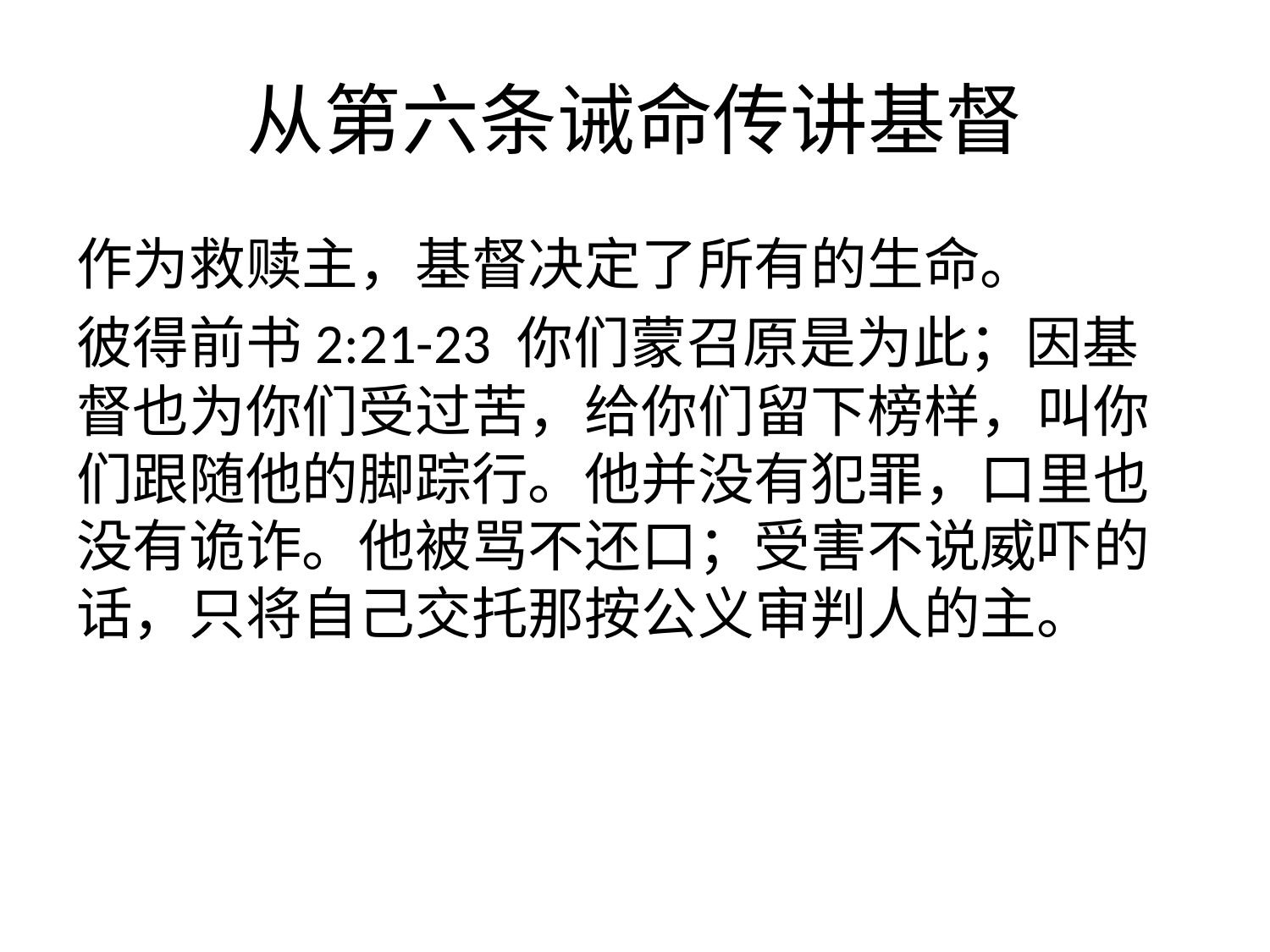

# 从第六条诫命传讲基督
作为救赎主，基督决定了所有的生命。
彼得前书2:21-23 你们蒙召原是为此；因基督也为你们受过苦，给你们留下榜样，叫你们跟随他的脚踪行。他并没有犯罪，口里也没有诡诈。他被骂不还口；受害不说威吓的话，只将自己交托那按公义审判人的主。